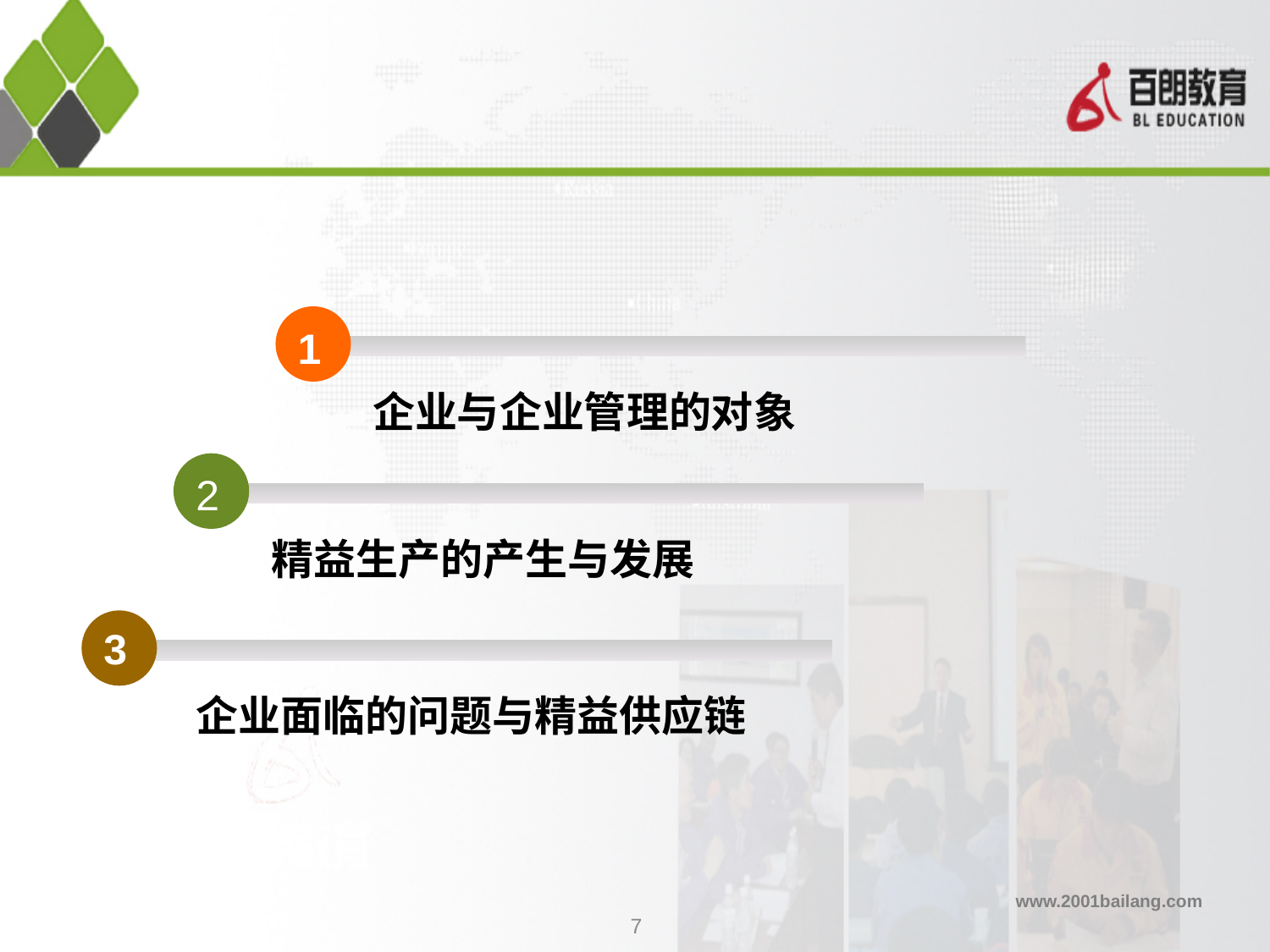

1

企业与企业管理的对象

2

精益生产的产生与发展

3

企业面临的问题与精益供应链
7